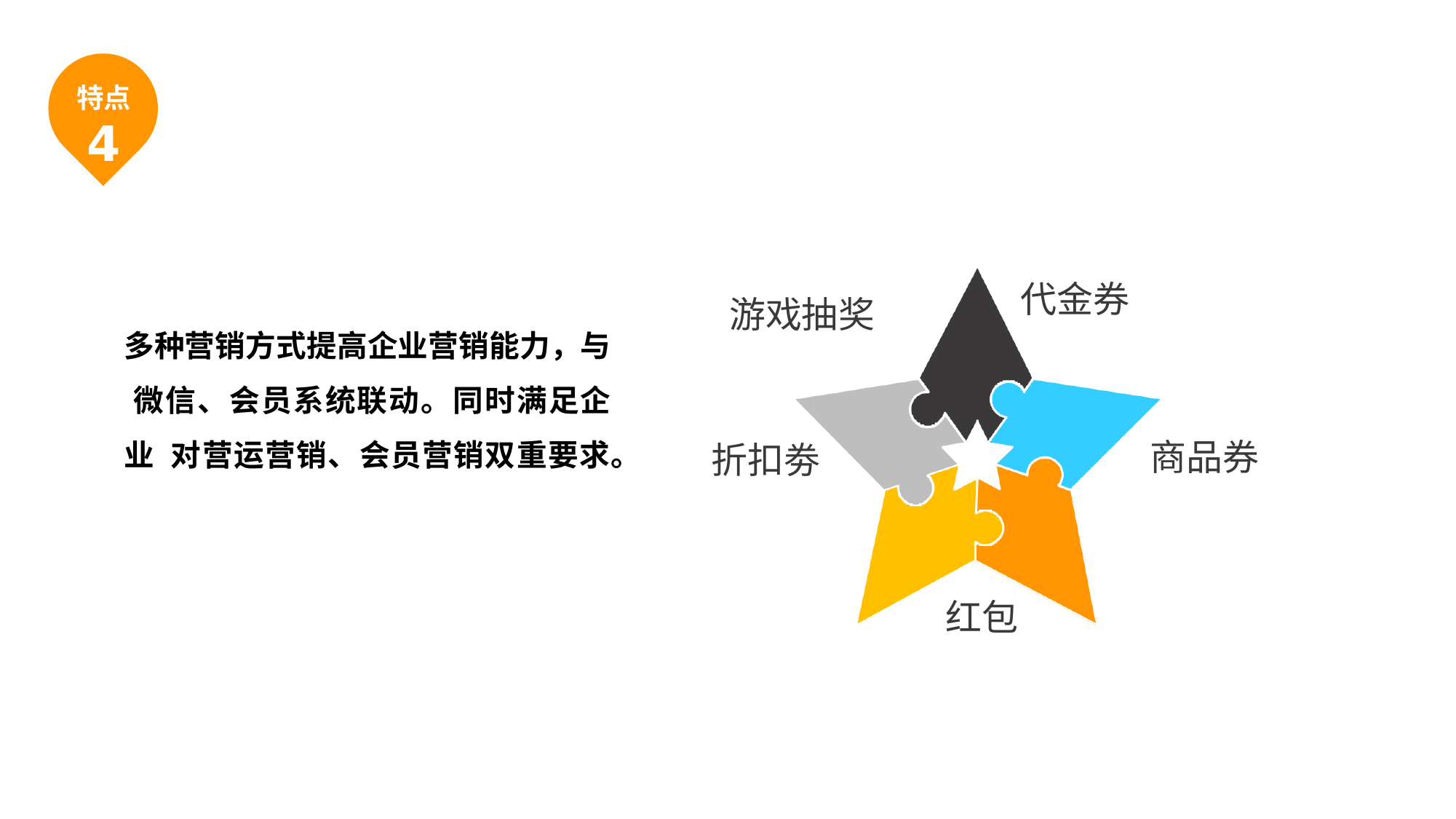

特点
4

代金券

游戏抽奖
多种营销方式提高企业营销能力，与  微信、会员系统联动。同时满足企业  对营运营销、会员营销双重要求。
商品券
折扣劵

红包